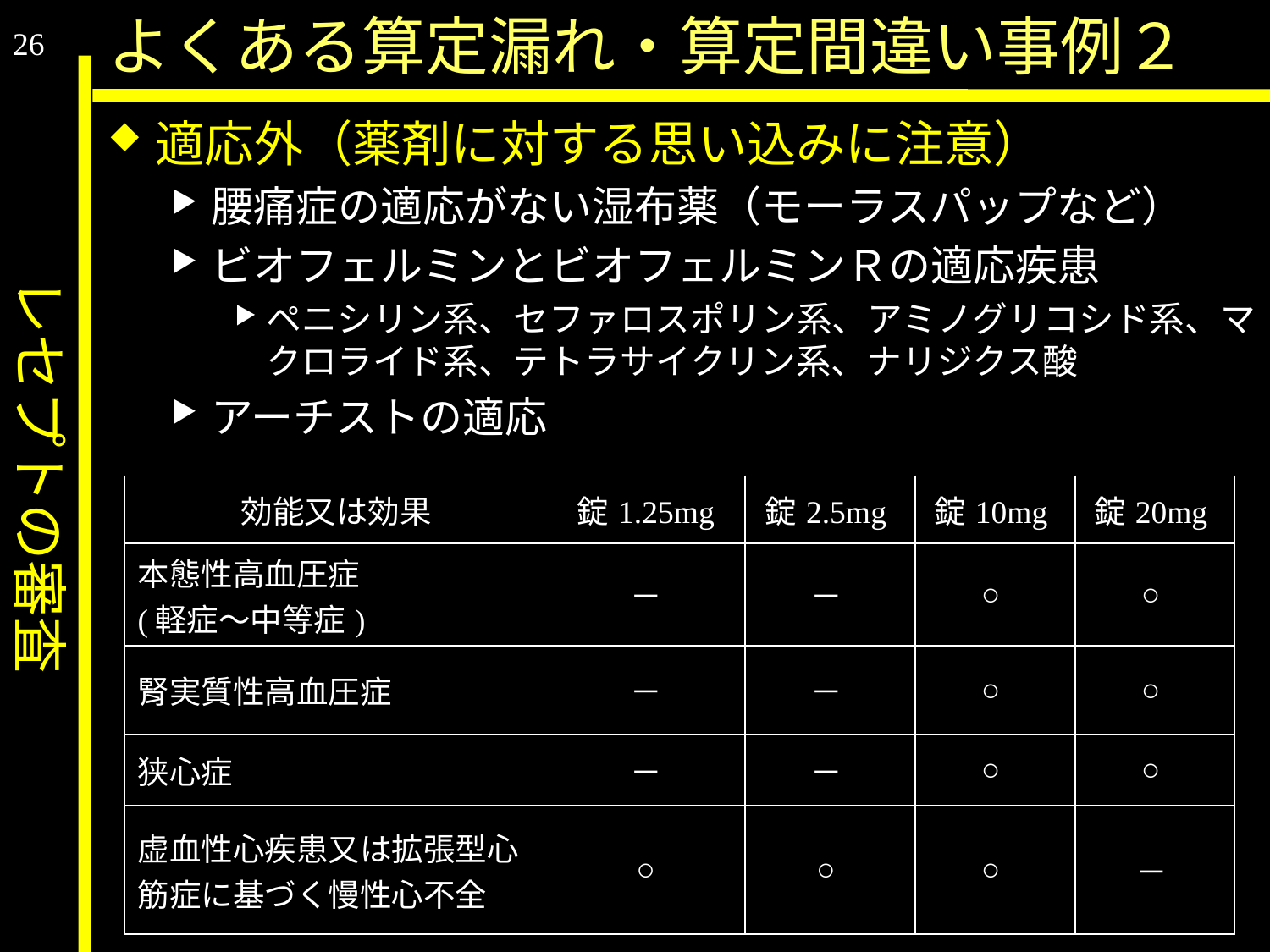

レセプトの審査
よくある算定漏れ・算定間違い事例２
26

適応外（薬剤に対する思い込みに注意）
腰痛症の適応がない湿布薬（モーラスパップなど）
ビオフェルミンとビオフェルミンＲの適応疾患
ペニシリン系、セファロスポリン系、アミノグリコシド系、マクロライド系、テトラサイクリン系、ナリジクス酸
アーチストの適応

| 効能又は効果 | 錠1.25mg | 錠2.5mg | 錠10mg | 錠20mg |
| --- | --- | --- | --- | --- |
| 本態性高血圧症 (軽症～中等症) | － | － | ○ | ○ |
| 腎実質性高血圧症 | － | － | ○ | ○ |
| 狭心症 | － | － | ○ | ○ |
| 虚血性心疾患又は拡張型心筋症に基づく慢性心不全 | ○ | ○ | ○ | － |